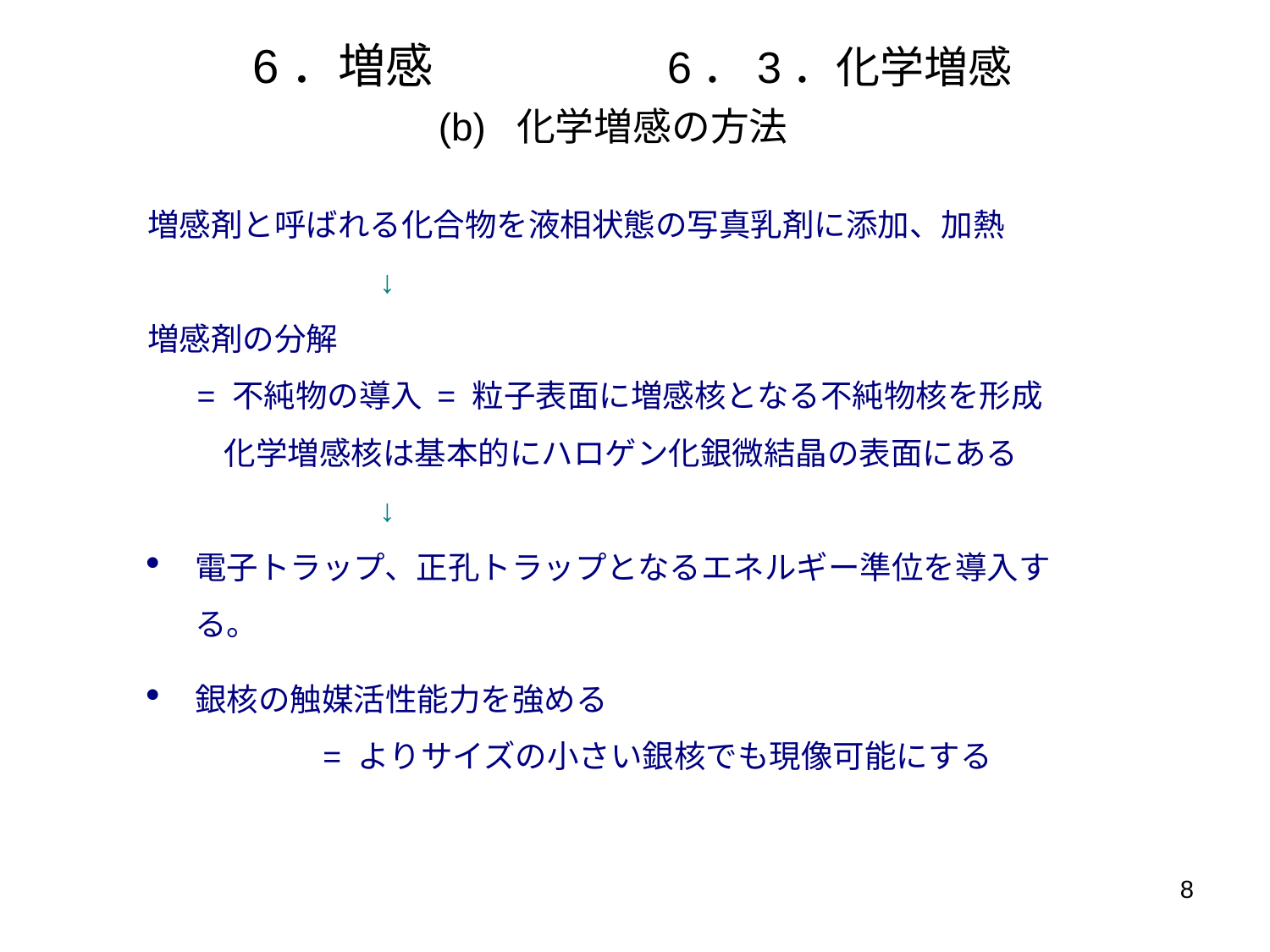

# 6．増感　　　　   6．3．化学増感 (b)  化学増感の方法
増感剤と呼ばれる化合物を液相状態の写真乳剤に添加、加熱
	↓
増感剤の分解
 = 不純物の導入 = 粒子表面に増感核となる不純物核を形成
化学増感核は基本的にハロゲン化銀微結晶の表面にある
	↓
電子トラップ、正孔トラップとなるエネルギー準位を導入する。
銀核の触媒活性能力を強める
= よりサイズの小さい銀核でも現像可能にする

8